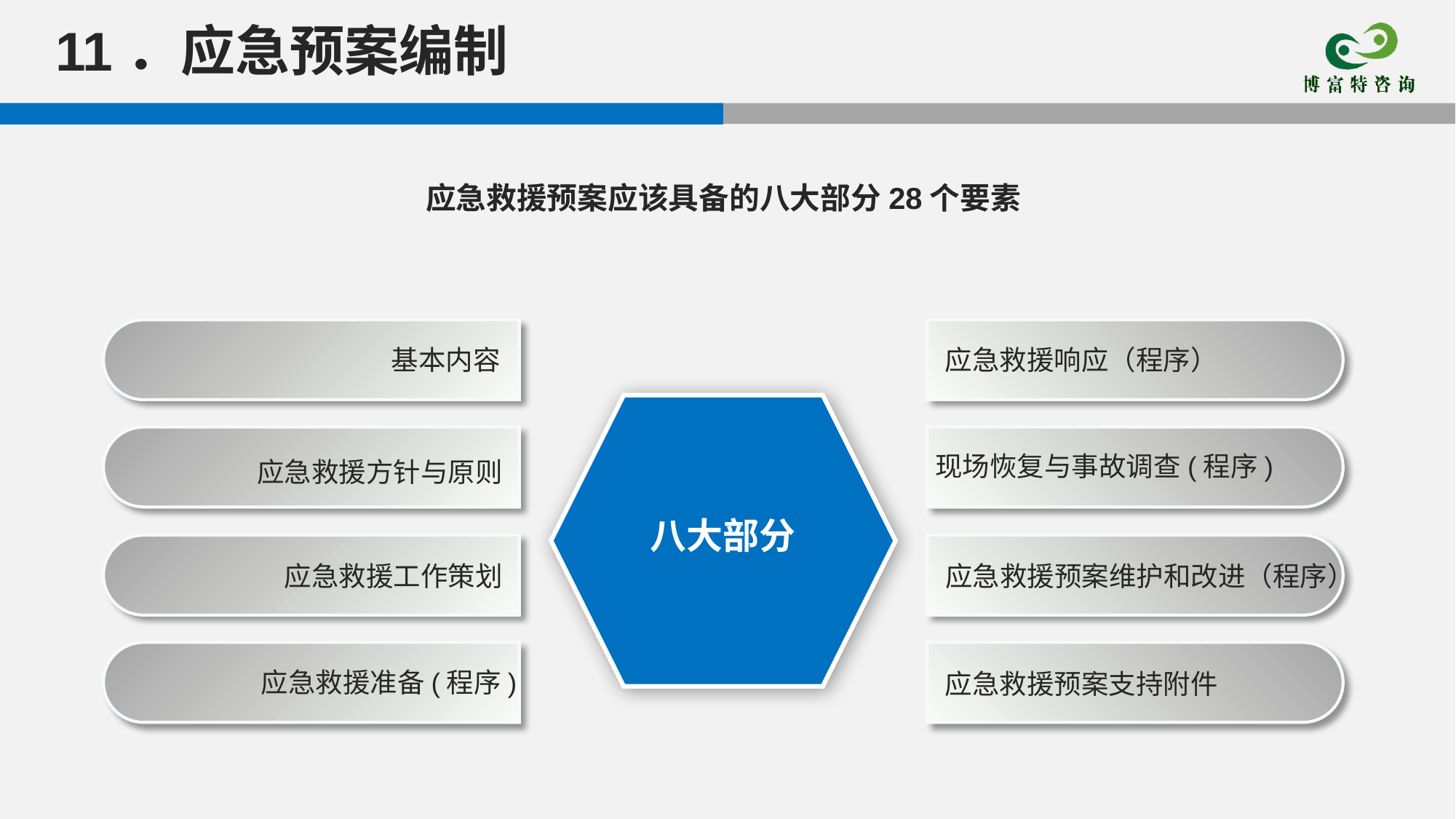

11．应急预案编制

应急救援预案应该具备的八大部分28个要素

基本内容
应急救援响应（程序）

现场恢复与事故调查(程序)
应急救援方针与原则
八大部分

应急救援工作策划
应急救援预案维护和改进（程序）

应急救援准备(程序)
应急救援预案支持附件